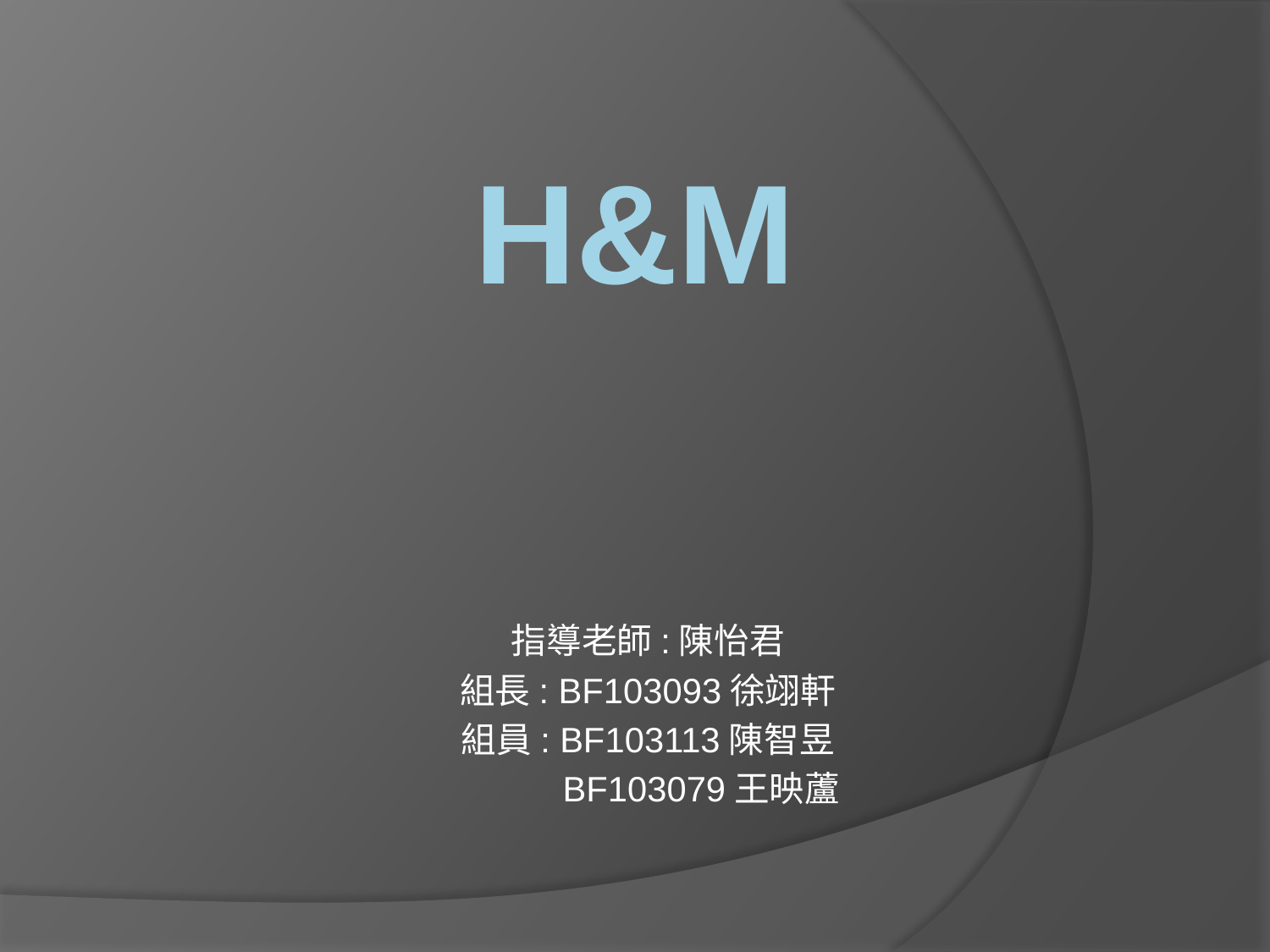

# H&M
指導老師:陳怡君
組長: BF103093徐翊軒
組員: BF103113陳智昱
           BF103079王映蘆